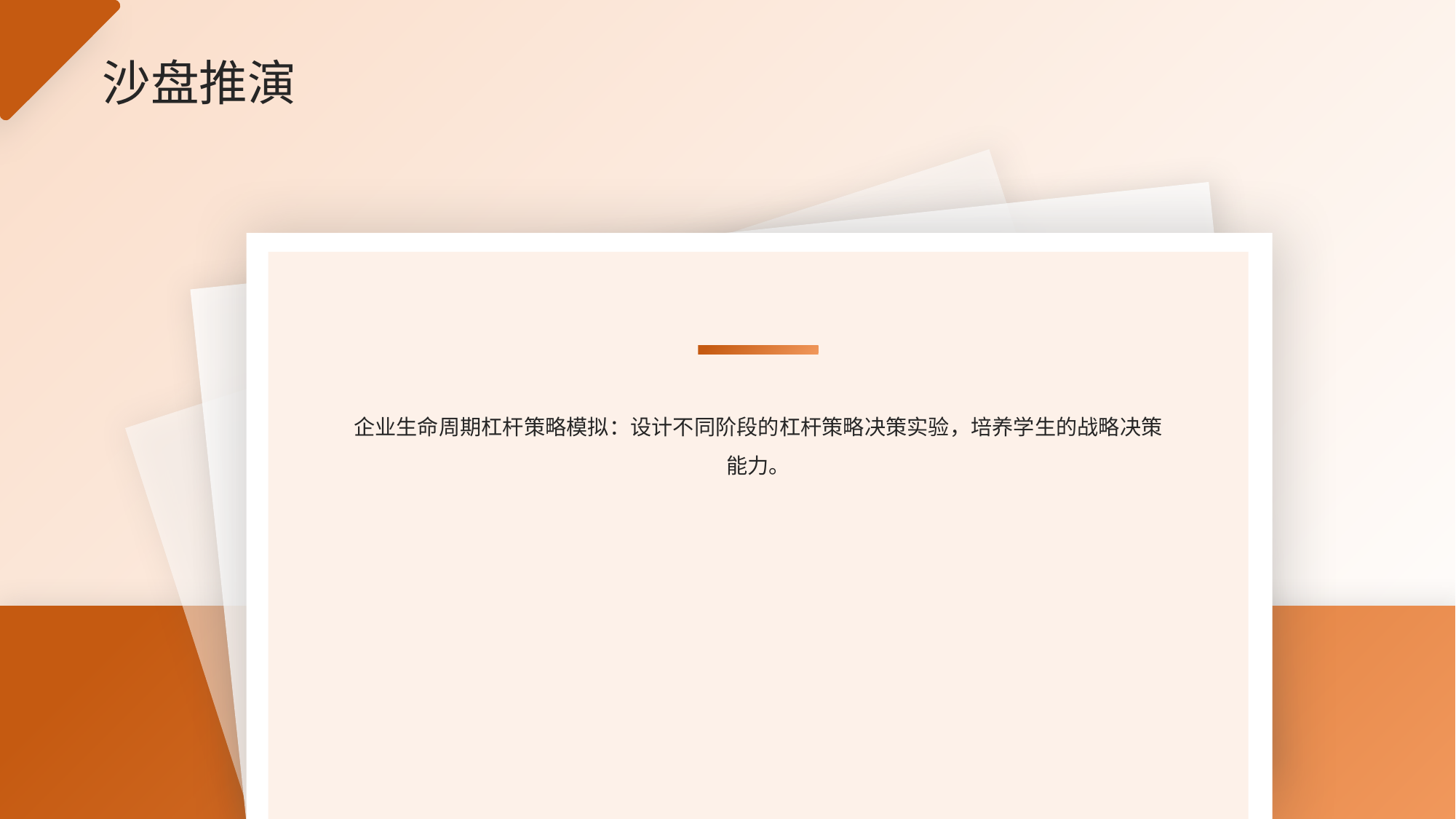

沙盘推演

企业生命周期杠杆策略模拟：设计不同阶段的杠杆策略决策实验，培养学生的战略决策能力。